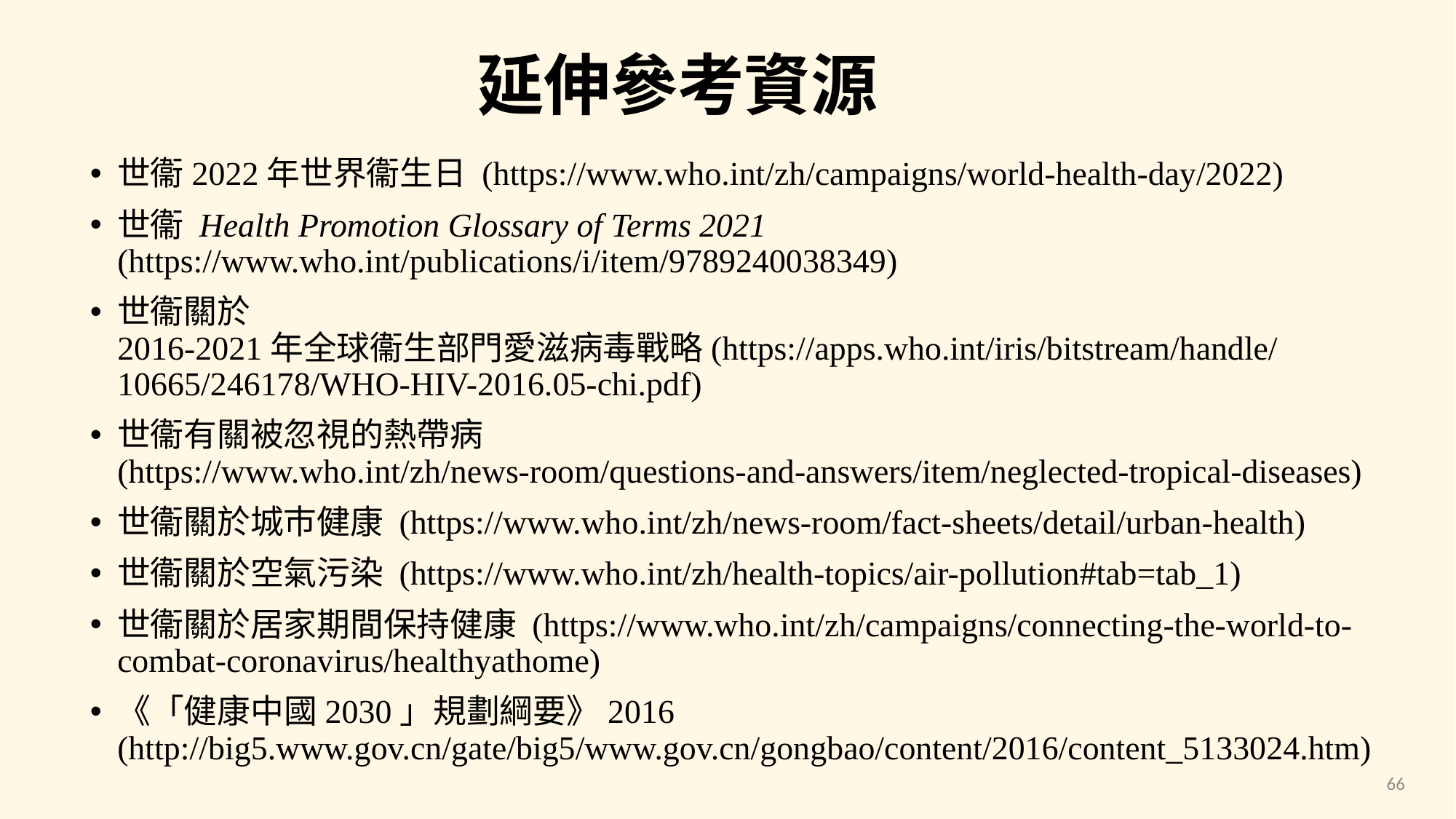

# 延伸參考資源
世衞2022年世界衞生日 (https://www.who.int/zh/campaigns/world-health-day/2022)
世衞 Health Promotion Glossary of Terms 2021 (https://www.who.int/publications/i/item/9789240038349)
世衞關於 2016-2021年全球衞生部門愛滋病毒戰略(https://apps.who.int/iris/bitstream/handle/10665/246178/WHO-HIV-2016.05-chi.pdf)
世衞有關被忽視的熱帶病 (https://www.who.int/zh/news-room/questions-and-answers/item/neglected-tropical-diseases)
世衞關於城市健康 (https://www.who.int/zh/news-room/fact-sheets/detail/urban-health)
世衞關於空氣污染 (https://www.who.int/zh/health-topics/air-pollution#tab=tab_1)
世衞關於居家期間保持健康 (https://www.who.int/zh/campaigns/connecting-the-world-to-combat-coronavirus/healthyathome)
《「健康中國2030」規劃綱要》2016 (http://big5.www.gov.cn/gate/big5/www.gov.cn/gongbao/content/2016/content_5133024.htm)